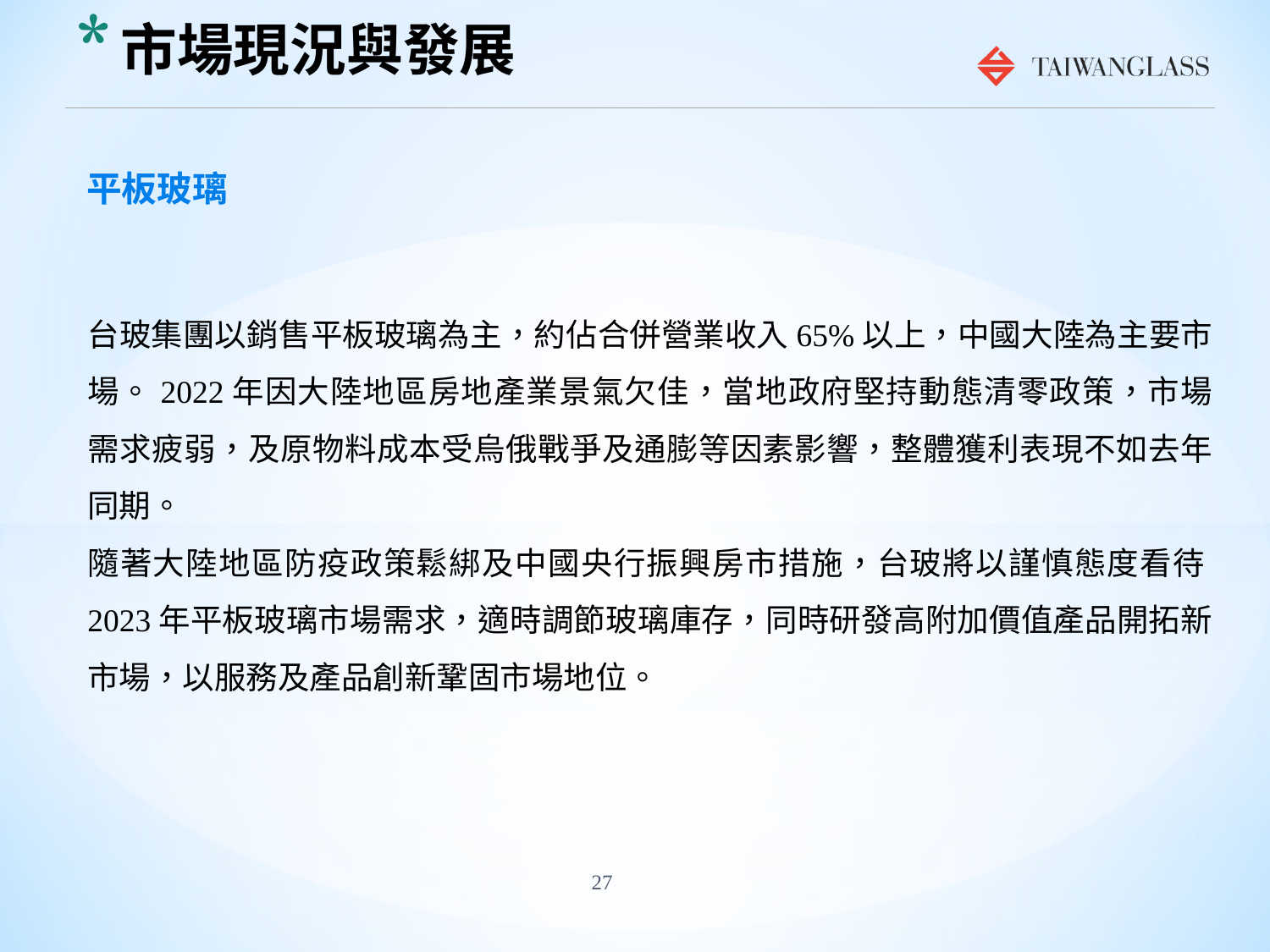

# 市場現況與發展
平板玻璃
台玻集團以銷售平板玻璃為主，約佔合併營業收入65%以上，中國大陸為主要市場。2022年因大陸地區房地產業景氣欠佳，當地政府堅持動態清零政策，市場需求疲弱，及原物料成本受烏俄戰爭及通膨等因素影響，整體獲利表現不如去年同期。
隨著大陸地區防疫政策鬆綁及中國央行振興房市措施，台玻將以謹慎態度看待2023年平板玻璃市場需求，適時調節玻璃庫存，同時研發高附加價值產品開拓新市場，以服務及產品創新鞏固市場地位。
27